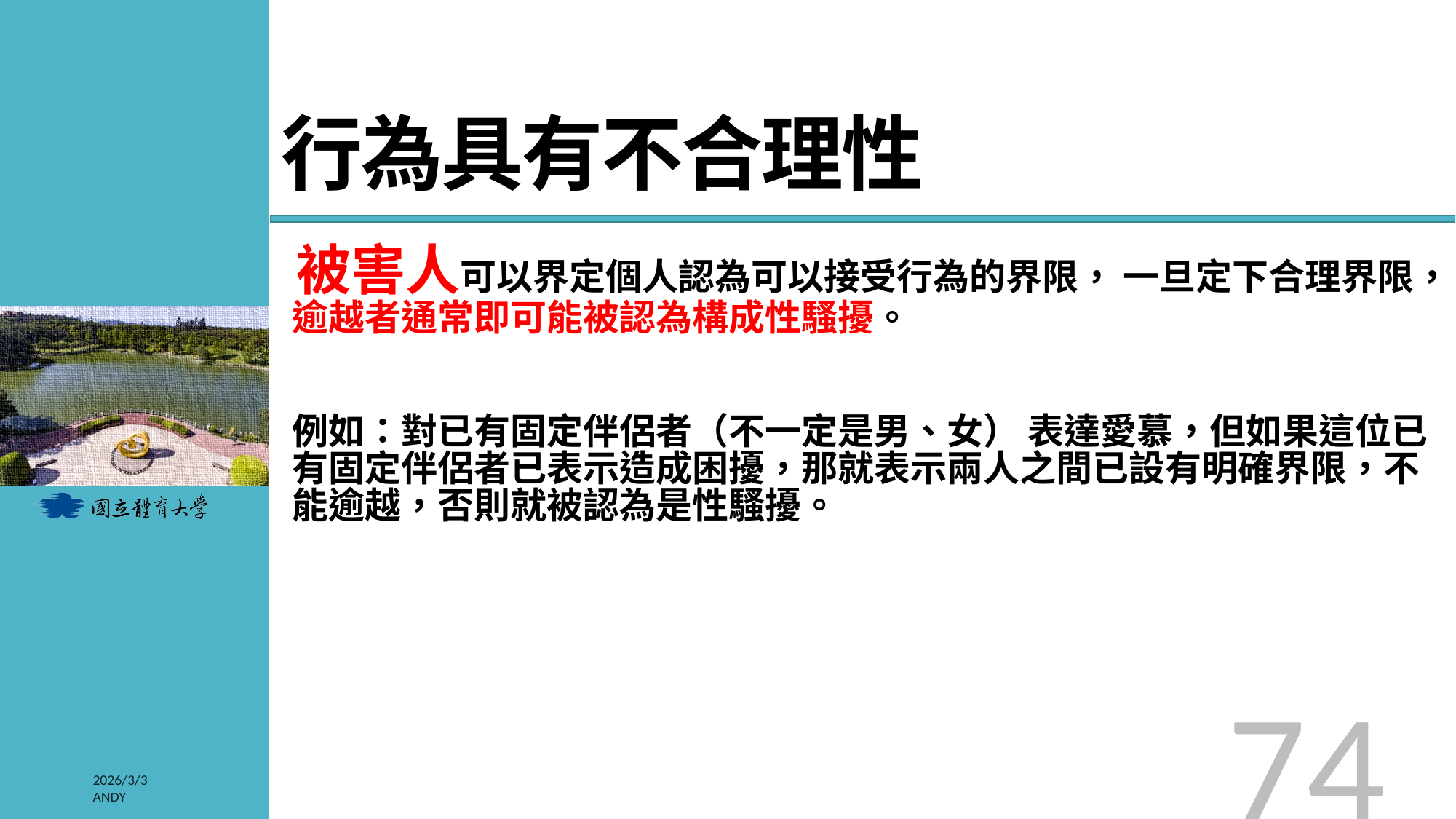

# 行為具有不合理性
被害人可以界定個人認為可以接受行為的界限， 一旦定下合理界限，逾越者通常即可能被認為構成性騷擾。

例如：對已有固定伴侶者（不一定是男、女） 表達愛慕，但如果這位已有固定伴侶者已表示造成困擾，那就表示兩人之間已設有明確界限，不能逾越，否則就被認為是性騷擾。
74
2026/3/3
Andy